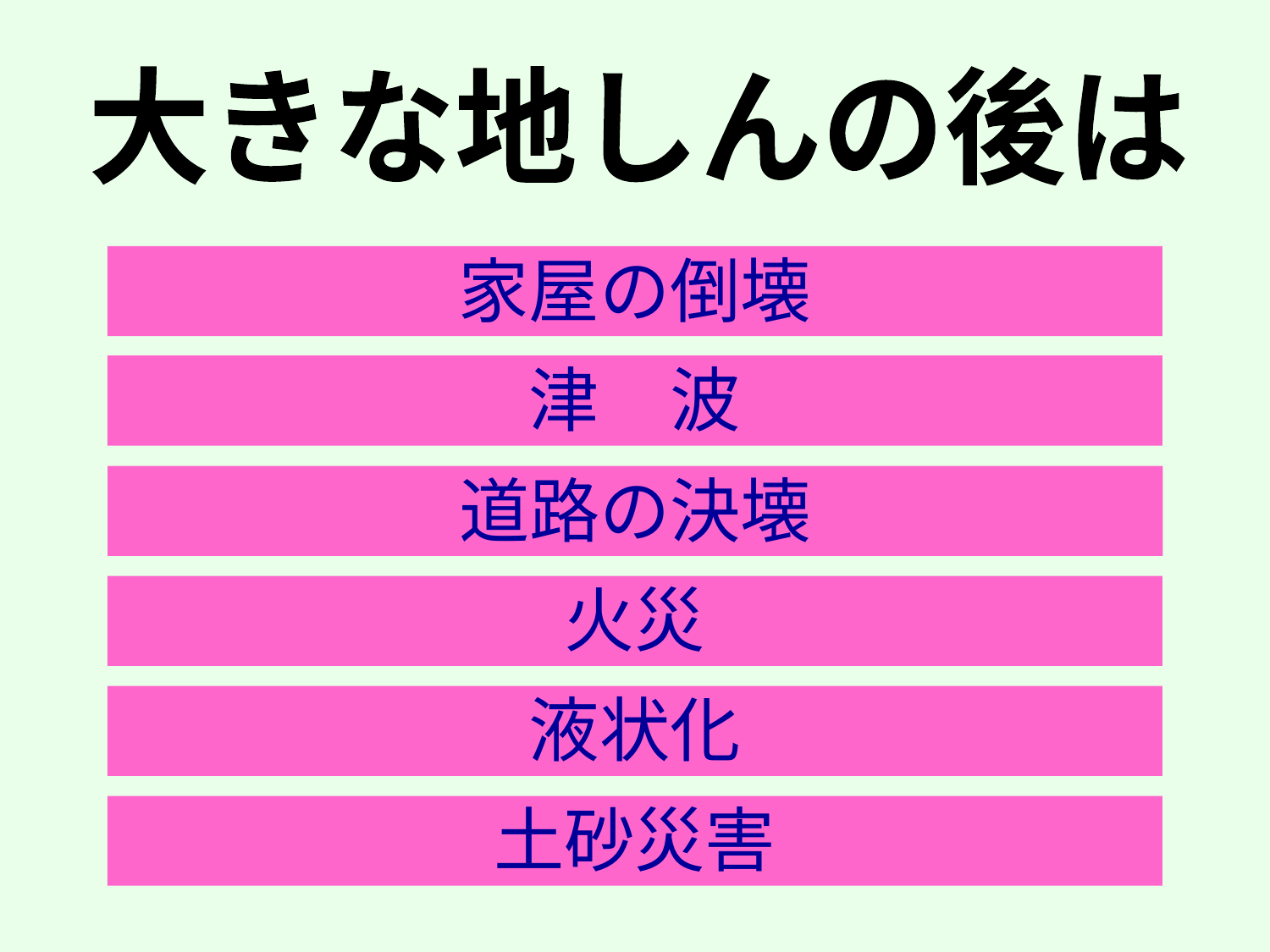

大きな地しんの後は
家屋の倒壊
津　波
道路の決壊
火災
液状化
土砂災害